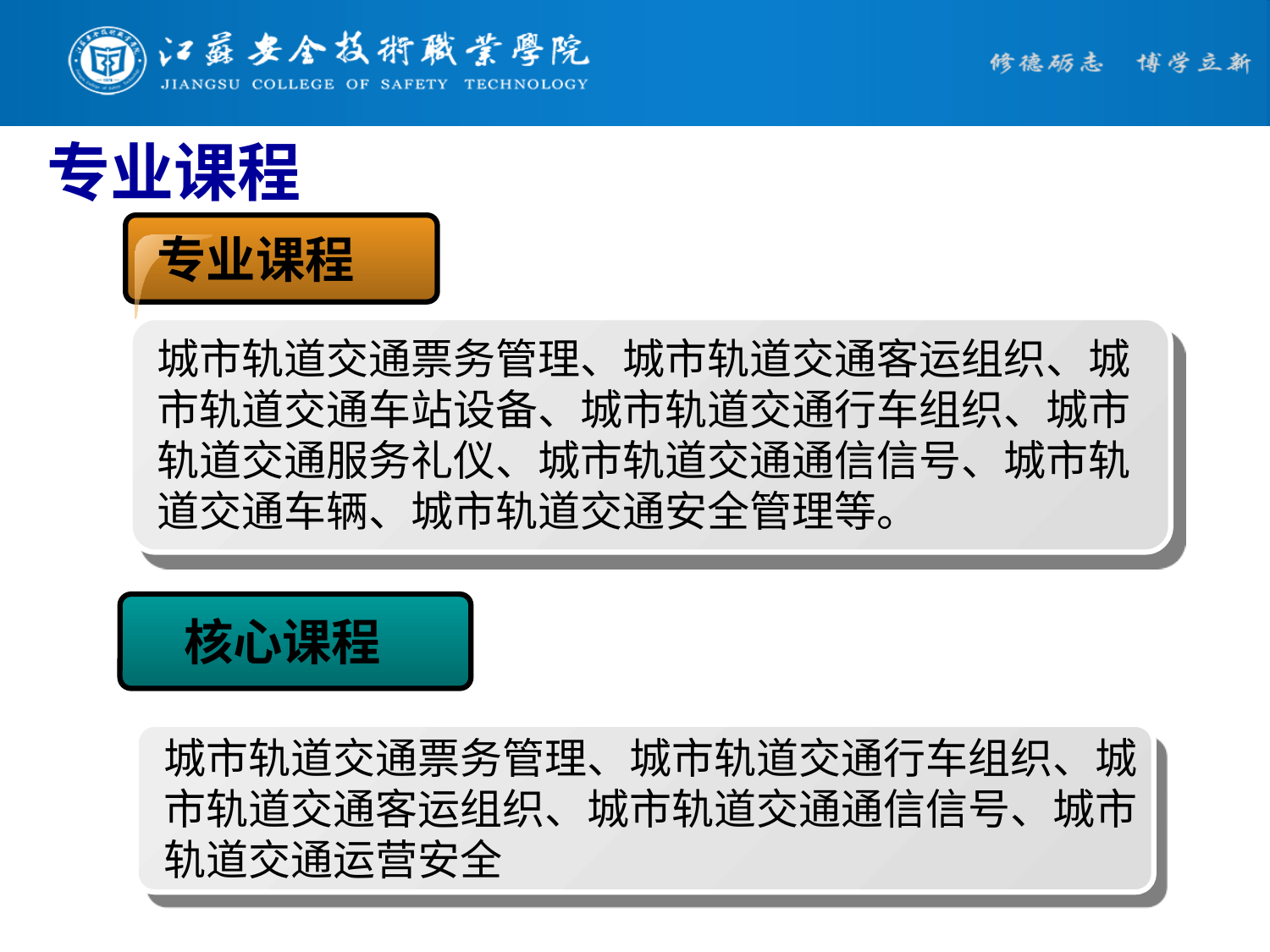

专业课程

专业课程

城市轨道交通票务管理、城市轨道交通客运组织、城市轨道交通车站设备、城市轨道交通行车组织、城市轨道交通服务礼仪、城市轨道交通通信信号、城市轨道交通车辆、城市轨道交通安全管理等。

核心课程
城市轨道交通票务管理、城市轨道交通行车组织、城市轨道交通客运组织、城市轨道交通通信信号、城市轨道交通运营安全